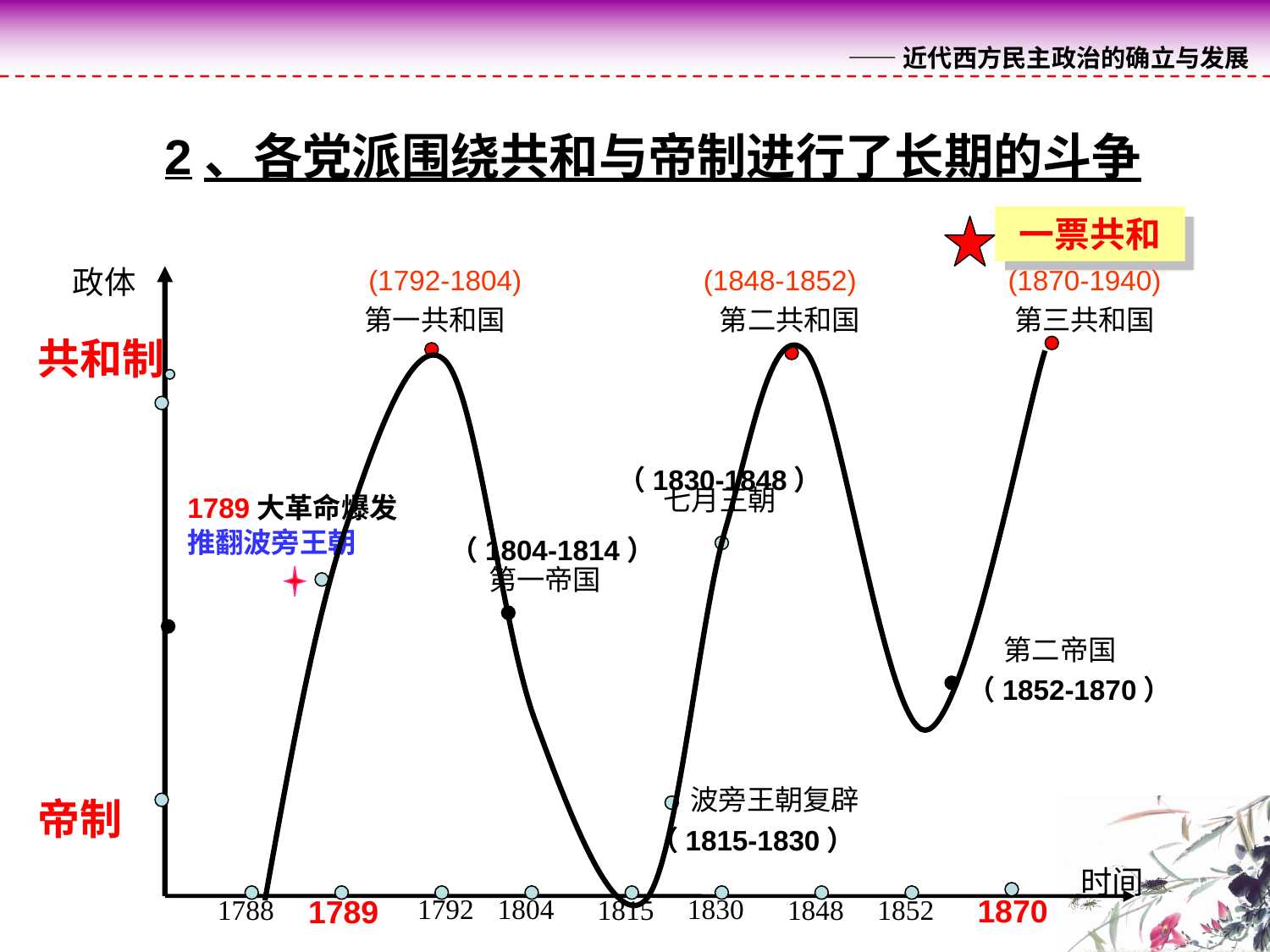

2、各党派围绕共和与帝制进行了长期的斗争
一票共和

政体
(1792-1804)
(1848-1852)
(1870-1940)

第一共和国
第二共和国
第三共和国

共和制

（1830-1848）
七月王朝
1789大革命爆发
推翻波旁王朝
（1804-1814）

第一帝国

第二帝国
（1852-1870）

波旁王朝复辟
帝制

（1815-1830）
时间

1870
1792
1804
1830
1788

1789

1815

1848

1852